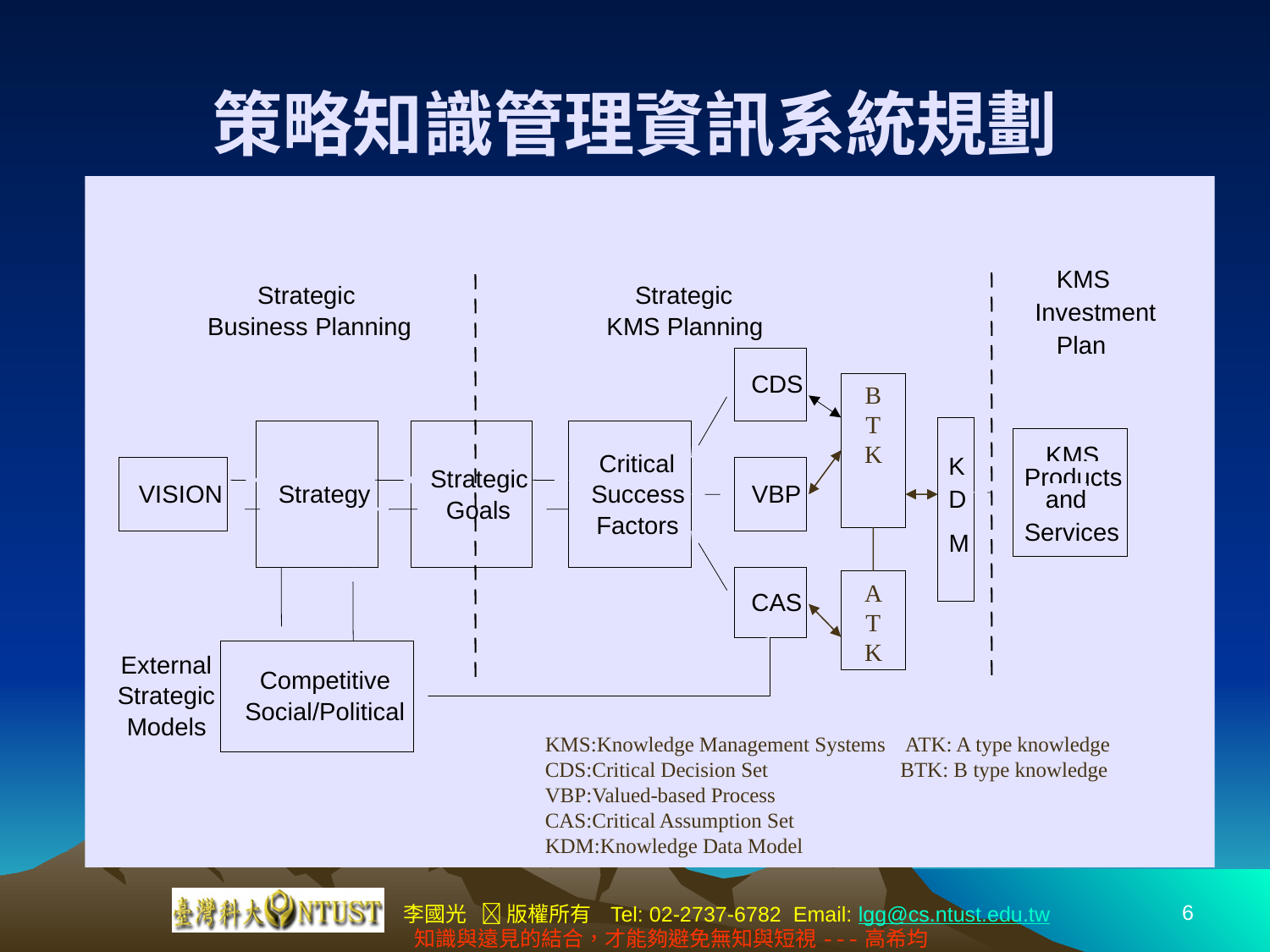

策略知識管理資訊系統規劃

KMS

Strategic
Strategic

Investment

Business Planning
KMS Planning

Plan

CDS

B
T
K

KMS

Critical

K

Products
Strategic

VISION
Strategy
Success
VBP

D
and

Goals

Factors

Services

M

A
T
K

CAS

External

Competitive
Strategic

Social/Political
Models
KMS:Knowledge Management Systems    ATK: A type knowledge
CDS:Critical Decision Set                         BTK: B type knowledge
VBP:Valued-based Process
CAS:Critical Assumption Set
KDM:Knowledge Data Model
6